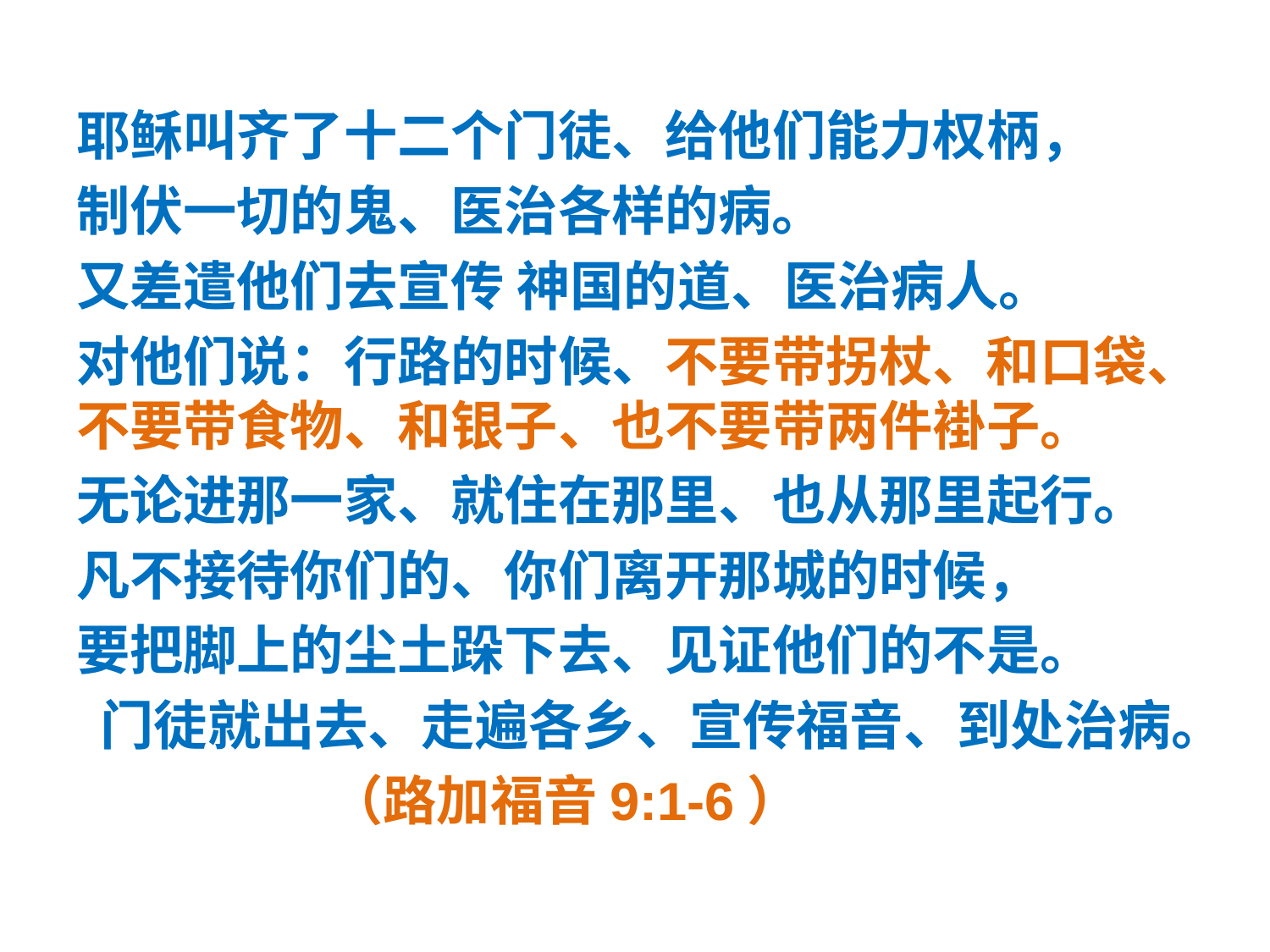

#
耶稣叫齐了十二个门徒、给他们能力权柄，
制伏一切的鬼、医治各样的病。
又差遣他们去宣传 神国的道、医治病人。
对他们说：行路的时候、不要带拐杖、和口袋、不要带食物、和银子、也不要带两件褂子。
无论进那一家、就住在那里、也从那里起行。
凡不接待你们的、你们离开那城的时候，
要把脚上的尘土跺下去、见证他们的不是。
 门徒就出去、走遍各乡、宣传福音、到处治病。
                    （路加福音9:1-6）